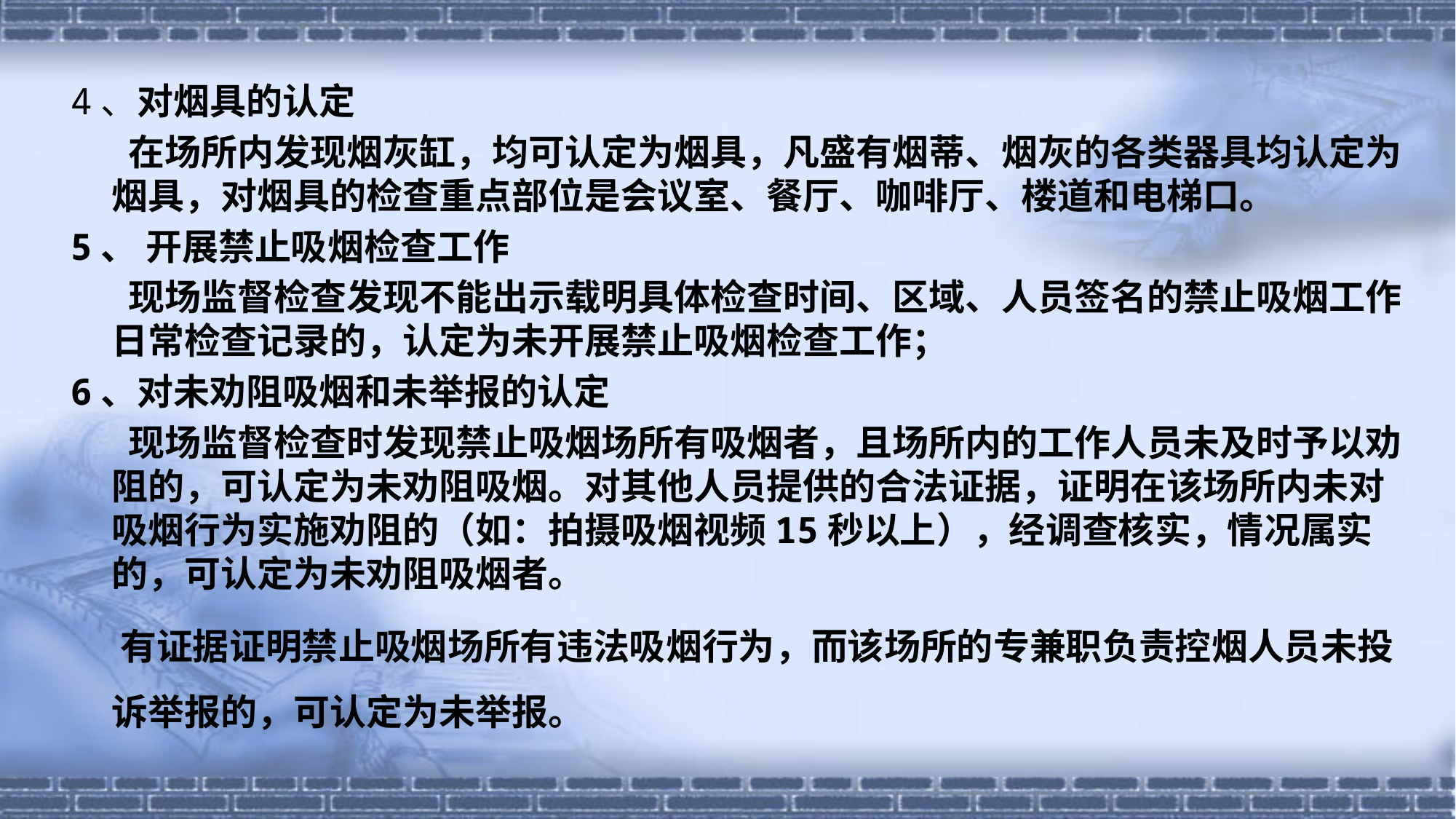

4、对烟具的认定
      在场所内发现烟灰缸，均可认定为烟具，凡盛有烟蒂、烟灰的各类器具均认定为烟具，对烟具的检查重点部位是会议室、餐厅、咖啡厅、楼道和电梯口。
5、 开展禁止吸烟检查工作
      现场监督检查发现不能出示载明具体检查时间、区域、人员签名的禁止吸烟工作日常检查记录的，认定为未开展禁止吸烟检查工作；
6、对未劝阻吸烟和未举报的认定
      现场监督检查时发现禁止吸烟场所有吸烟者，且场所内的工作人员未及时予以劝阻的，可认定为未劝阻吸烟。对其他人员提供的合法证据，证明在该场所内未对吸烟行为实施劝阻的（如：拍摄吸烟视频15秒以上），经调查核实，情况属实的，可认定为未劝阻吸烟者。
     有证据证明禁止吸烟场所有违法吸烟行为，而该场所的专兼职负责控烟人员未投诉举报的，可认定为未举报。